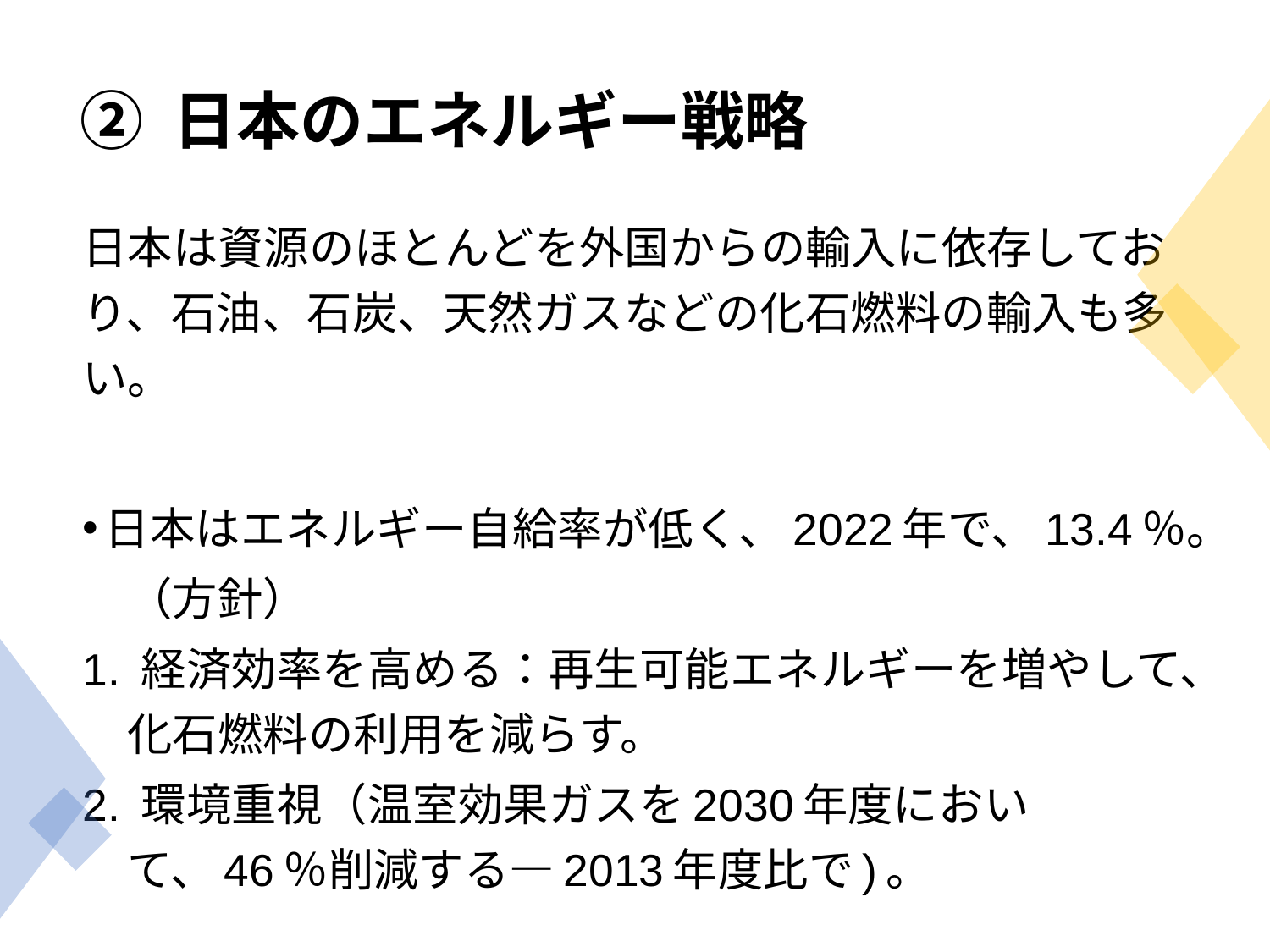

② 日本のエネルギー戦略
日本は資源のほとんどを外国からの輸入に依存しており、石油、石炭、天然ガスなどの化石燃料の輸入も多い。

日本はエネルギー自給率が低く、2022年で、13.4％。
（方針）
1. 経済効率を高める：再生可能エネルギーを増やして、化石燃料の利用を減らす。
2. 環境重視（温室効果ガスを2030年度において、46％削減する―2013年度比で)。